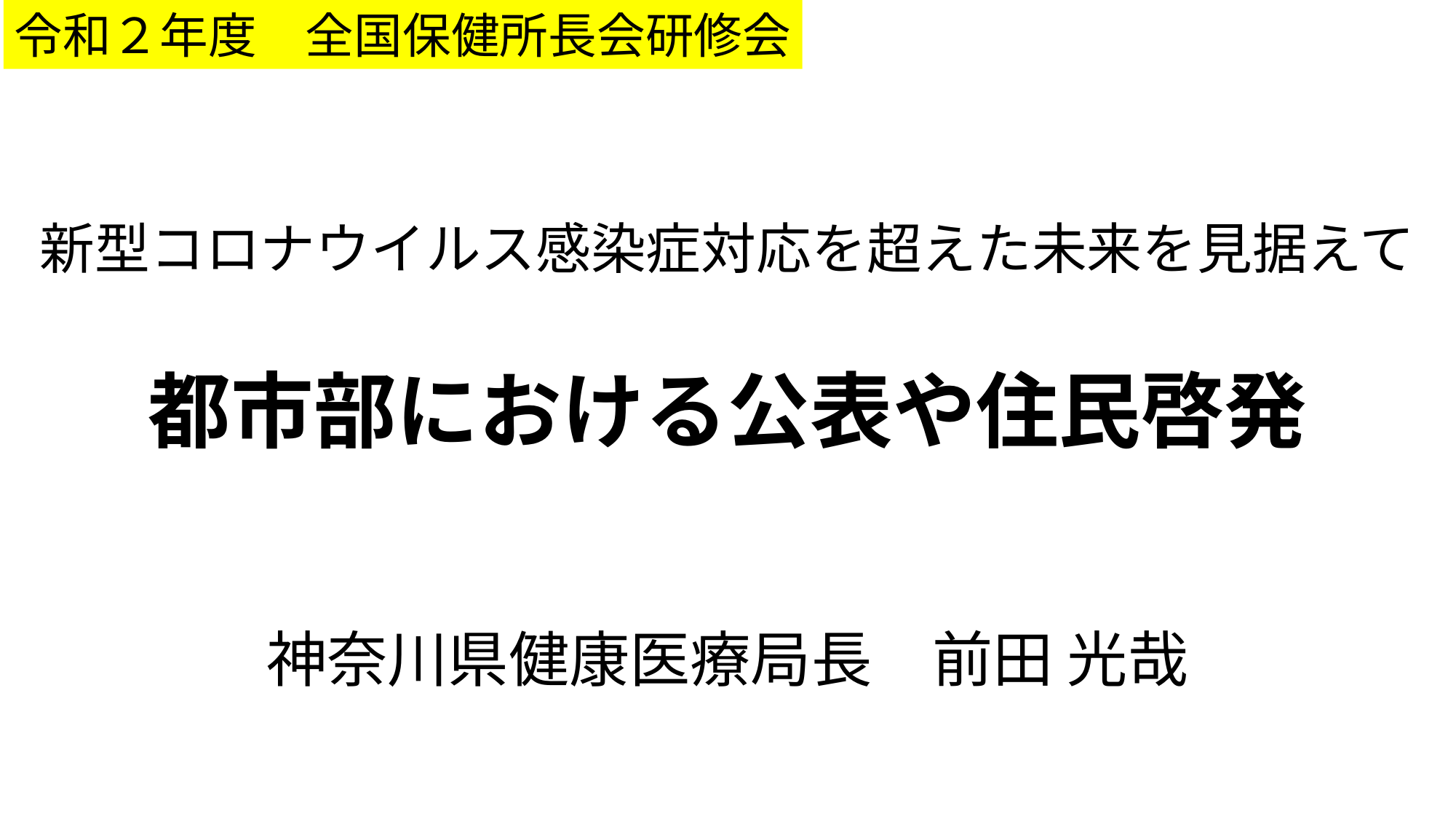

令和２年度　全国保健所長会研修会
# 新型コロナウイルス感染症対応を超えた未来を見据えて 都市部における公表や住民啓発
神奈川県健康医療局長　前田 光哉